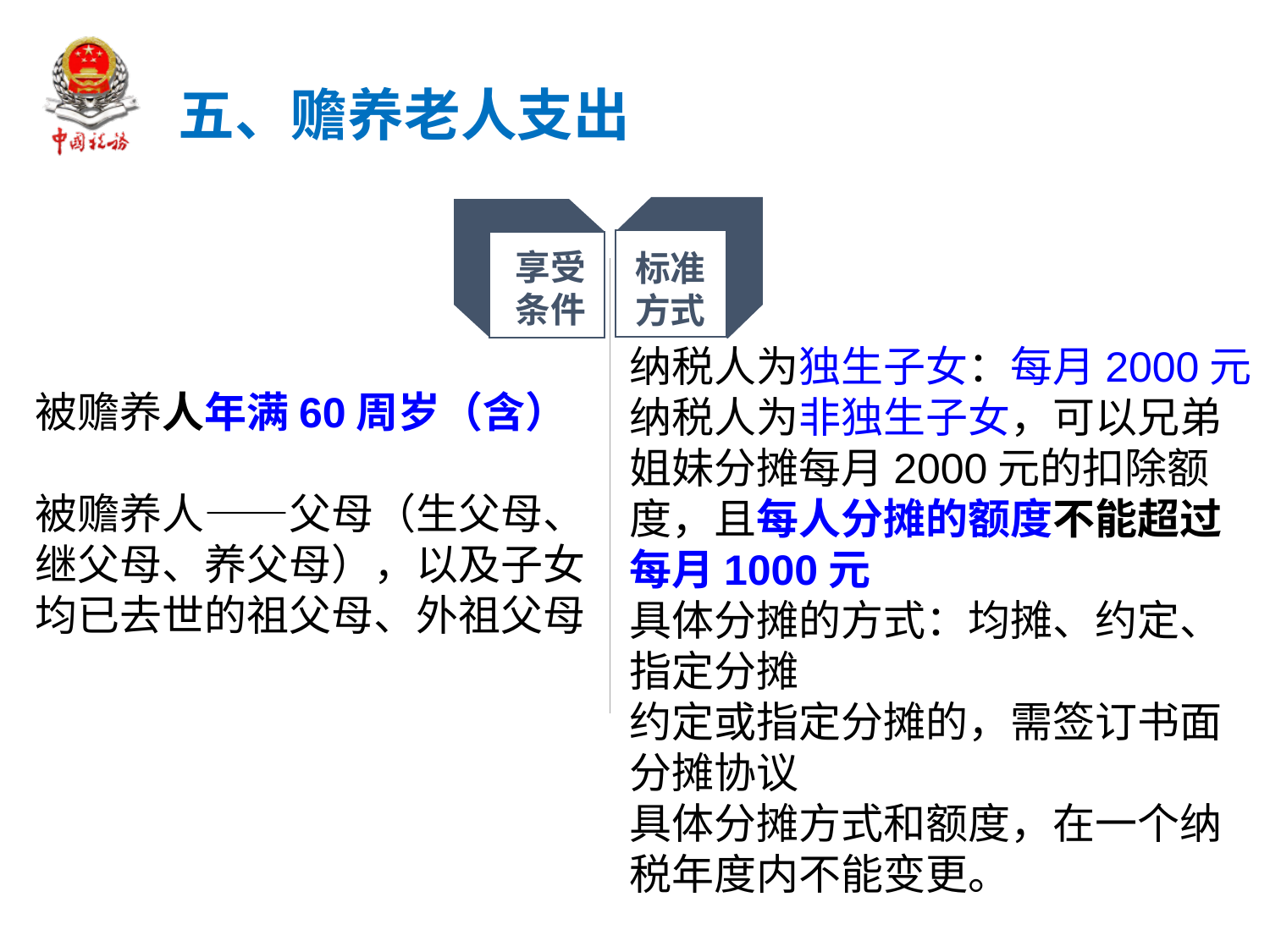

五、赡养老人支出
继续教育

享受
条件
标准
方式
纳税人为独生子女：每月2000元
纳税人为非独生子女，可以兄弟姐妹分摊每月2000元的扣除额度，且每人分摊的额度不能超过每月1000元
具体分摊的方式：均摊、约定、指定分摊
约定或指定分摊的，需签订书面分摊协议
具体分摊方式和额度，在一个纳税年度内不能变更。
被赡养人年满60周岁（含）

被赡养人——父母（生父母、继父母、养父母），以及子女均已去世的祖父母、外祖父母